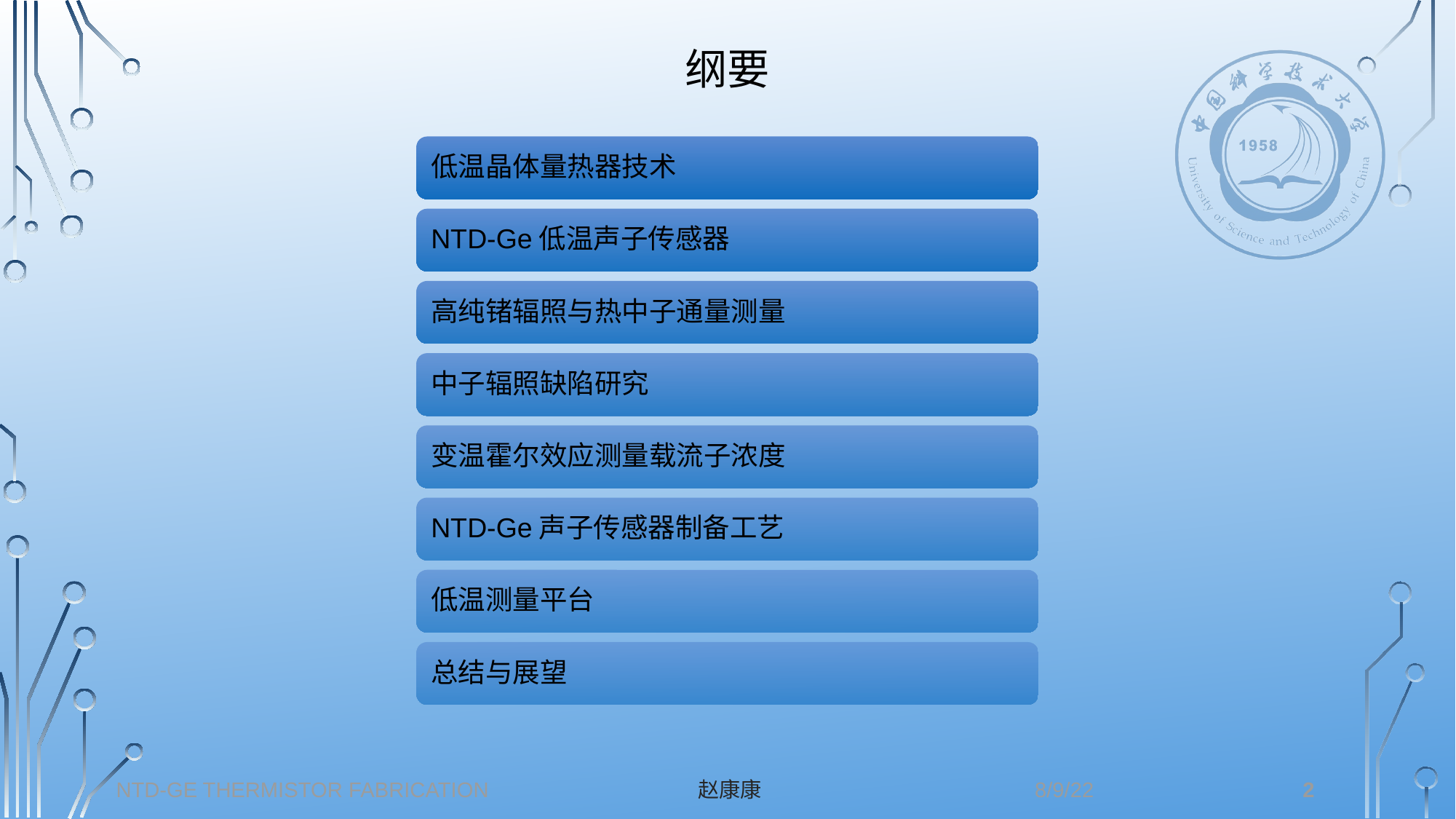

# 纲要
低温晶体量热器技术
NTD-Ge低温声子传感器
高纯锗辐照与热中子通量测量
中子辐照缺陷研究
变温霍尔效应测量载流子浓度
NTD-Ge声子传感器制备工艺
低温测量平台
总结与展望
NTD-Ge thermistor fabrication
8/9/22
2